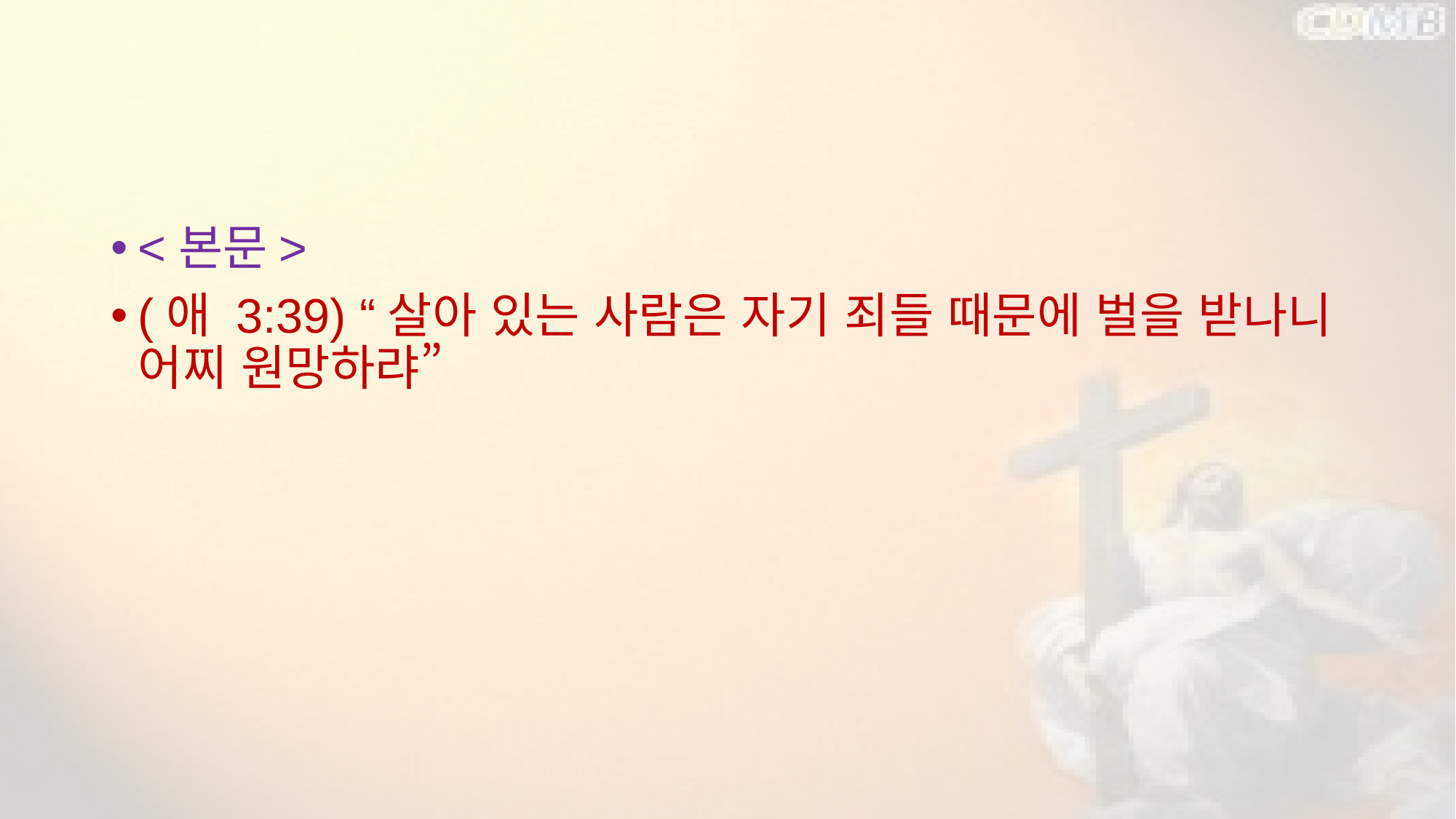

#
<본문>
(애 3:39) “살아 있는 사람은 자기 죄들 때문에 벌을 받나니 어찌 원망하랴”